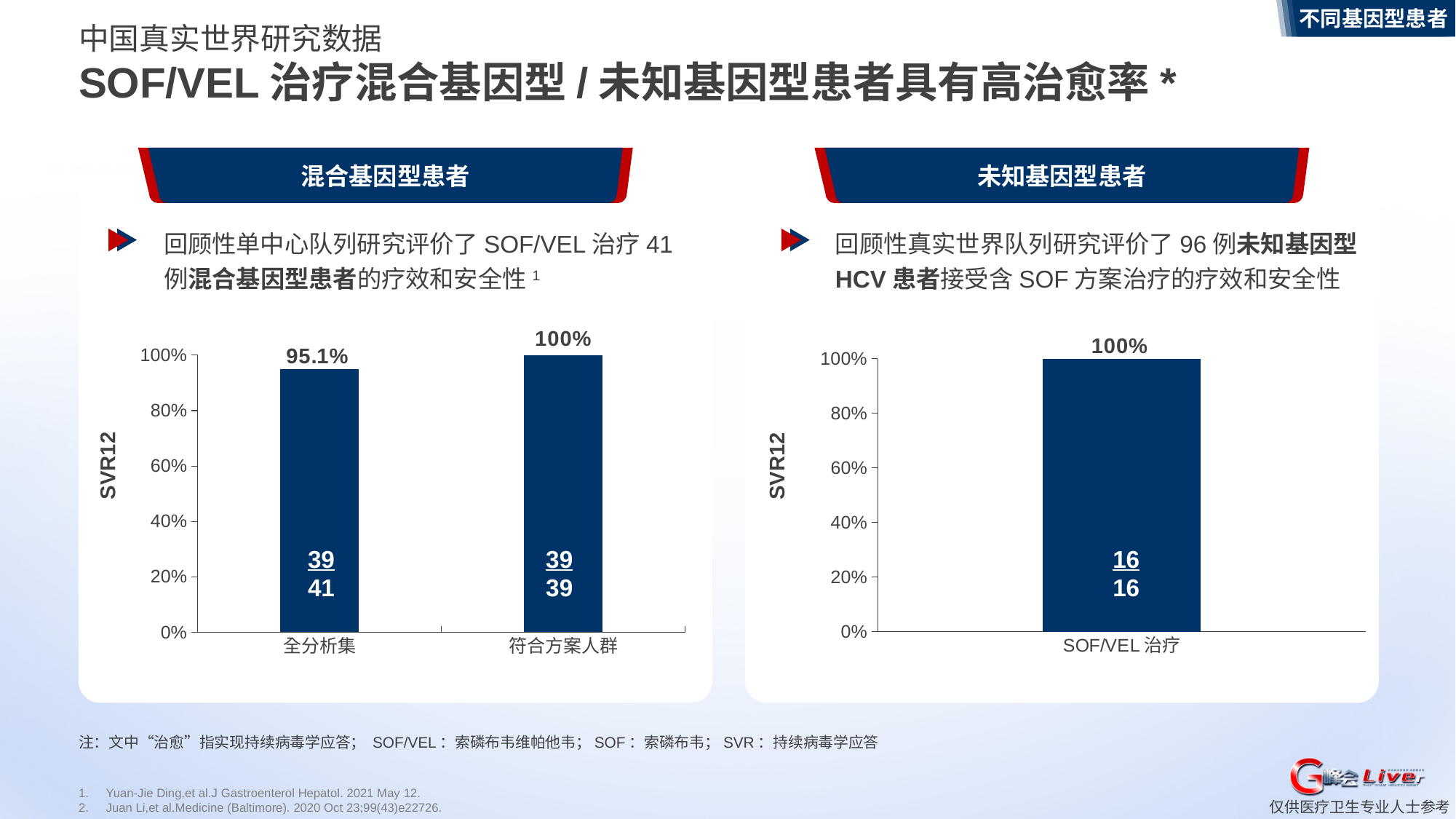

不同基因型患者
中国真实世界研究数据
SOF/VEL治疗混合基因型/未知基因型患者具有高治愈率*

混合基因型患者

未知基因型患者

回顾性单中心队列研究评价了SOF/VEL治疗41例混合基因型患者的疗效和安全性1
回顾性真实世界队列研究评价了96例未知基因型HCV患者接受含SOF方案治疗的疗效和安全性

### Chart

| Category | 系列 1 |
|---|---|
| 全分析集 | 0.951 |
| 符合方案人群 | 1.0 |

### Chart

| Category | 系列 1 |
|---|---|
| SOF/VEL治疗 | 1.0 |
SVR12
SVR12
39
41
39
39
16
16
注：文中“治愈”指实现持续病毒学应答； SOF/VEL：索磷布韦维帕他韦；SOF：索磷布韦；SVR：持续病毒学应答
Yuan-Jie Ding,et al.J Gastroenterol Hepatol. 2021 May 12.
Juan Li,et al.Medicine (Baltimore). 2020 Oct 23;99(43)e22726.